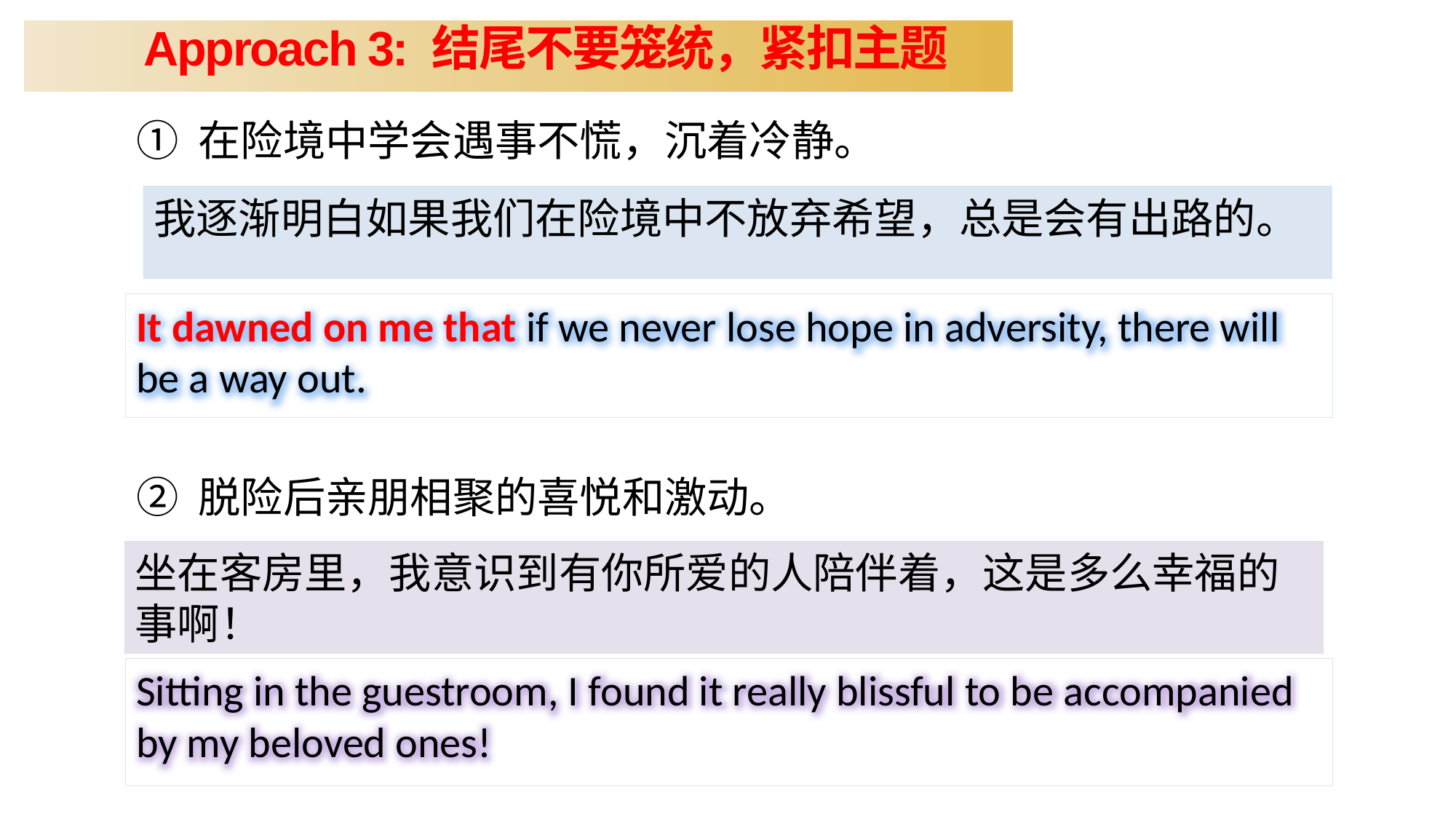

Approach 3: 结尾不要笼统，紧扣主题
① 在险境中学会遇事不慌，沉着冷静。

② 脱险后亲朋相聚的喜悦和激动。

我逐渐明白如果我们在险境中不放弃希望，总是会有出路的。
It dawned on me that if we never lose hope in adversity, there will be a way out.
坐在客房里，我意识到有你所爱的人陪伴着，这是多么幸福的事啊！
Sitting in the guestroom, I found it really blissful to be accompanied by my beloved ones!